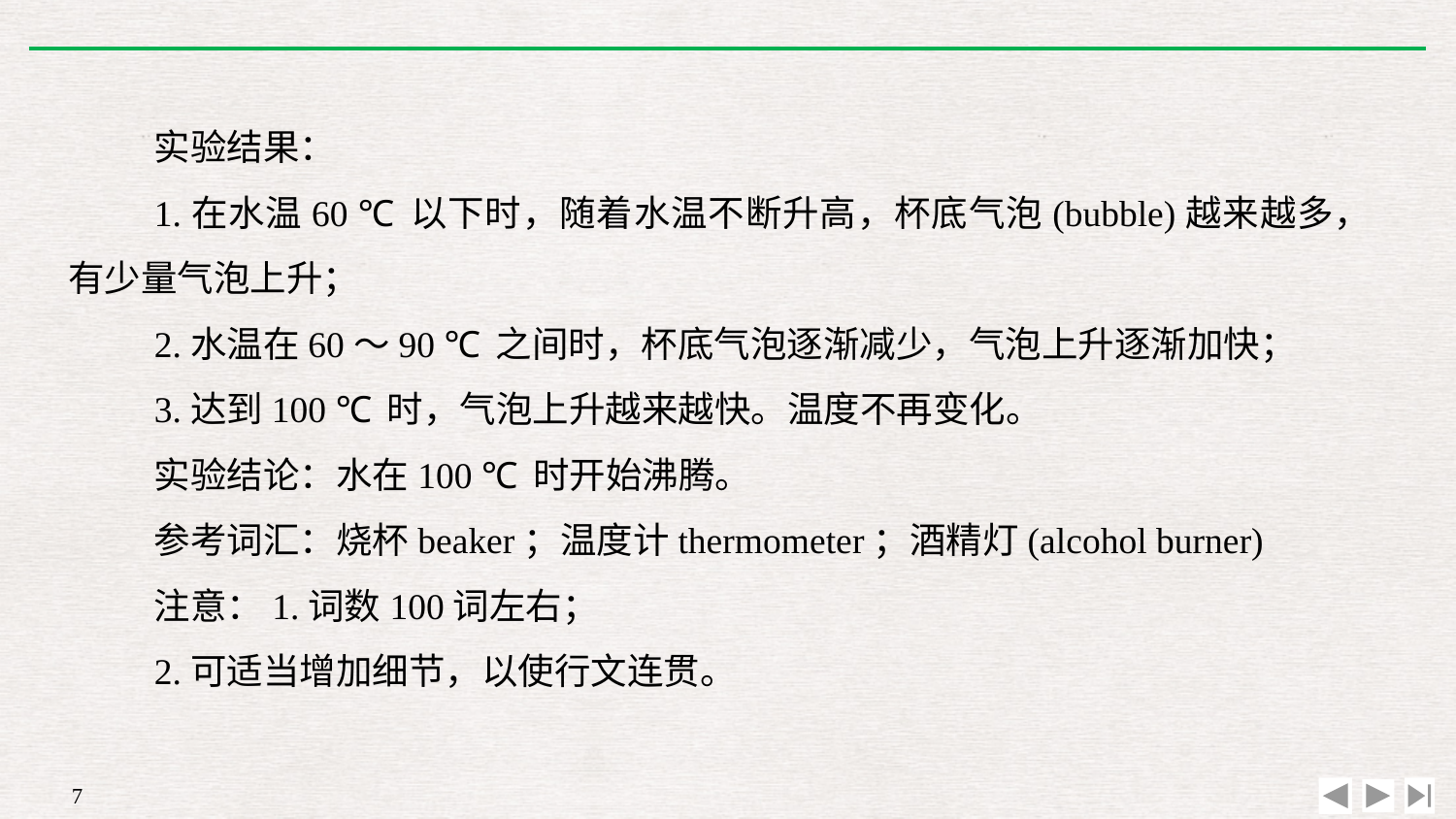

实验结果：
1.在水温60 ℃以下时，随着水温不断升高，杯底气泡(bubble)越来越多，有少量气泡上升；
2.水温在60～90 ℃之间时，杯底气泡逐渐减少，气泡上升逐渐加快；
3.达到100 ℃时，气泡上升越来越快。温度不再变化。
实验结论：水在100 ℃时开始沸腾。
参考词汇：烧杯beaker；温度计thermometer；酒精灯(alcohol burner)
注意：1.词数100词左右；
2.可适当增加细节，以使行文连贯。